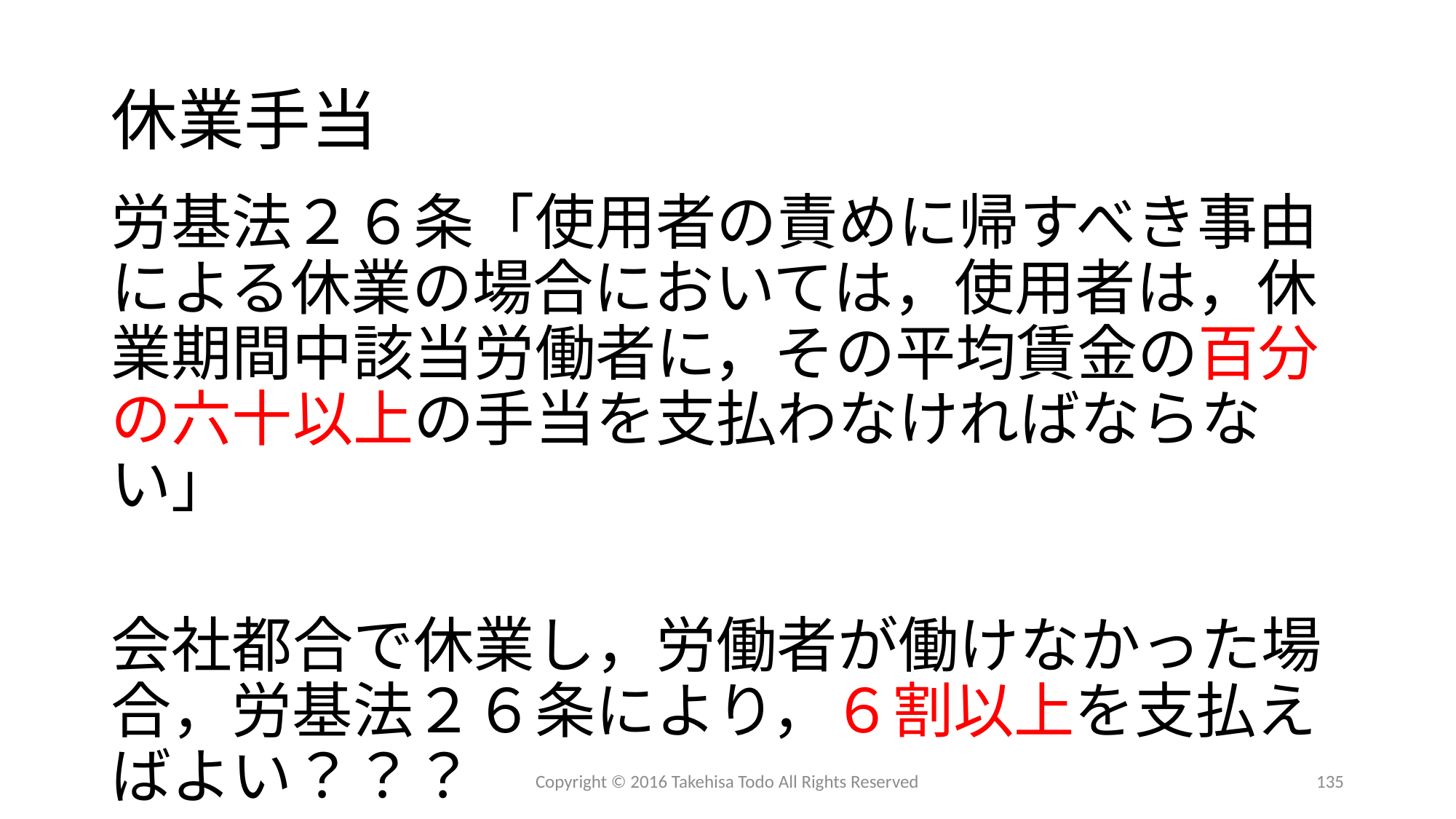

# 休業手当
労基法２６条「使用者の責めに帰すべき事由による休業の場合においては，使用者は，休業期間中該当労働者に，その平均賃金の百分の六十以上の手当を支払わなければならない」

会社都合で休業し，労働者が働けなかった場合，労基法２６条により，６割以上を支払えばよい？？？
Copyright © 2016 Takehisa Todo All Rights Reserved
135